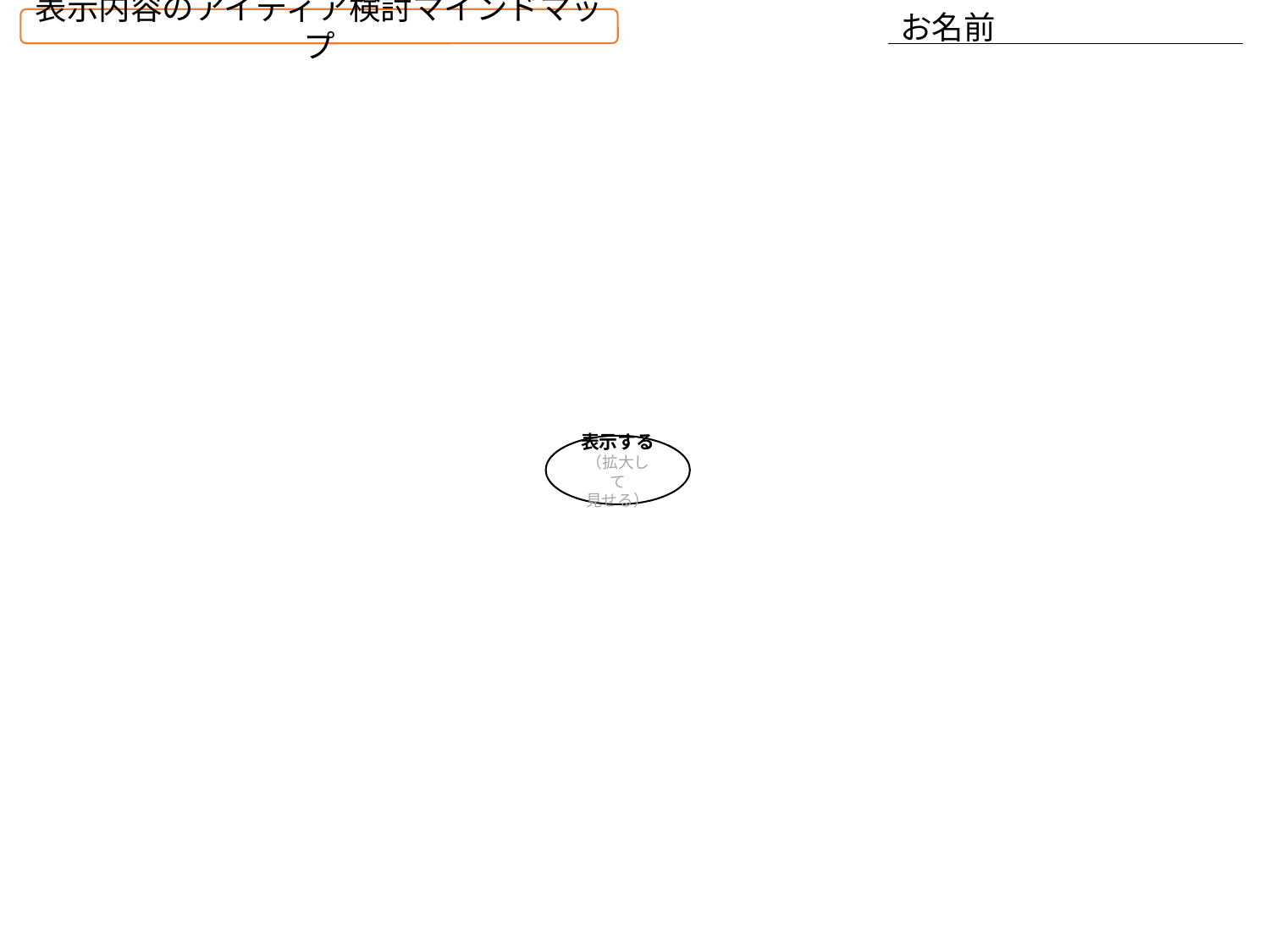

お名前
表示内容のアイディア検討マインドマップ
表示する
（拡大して
見せる）